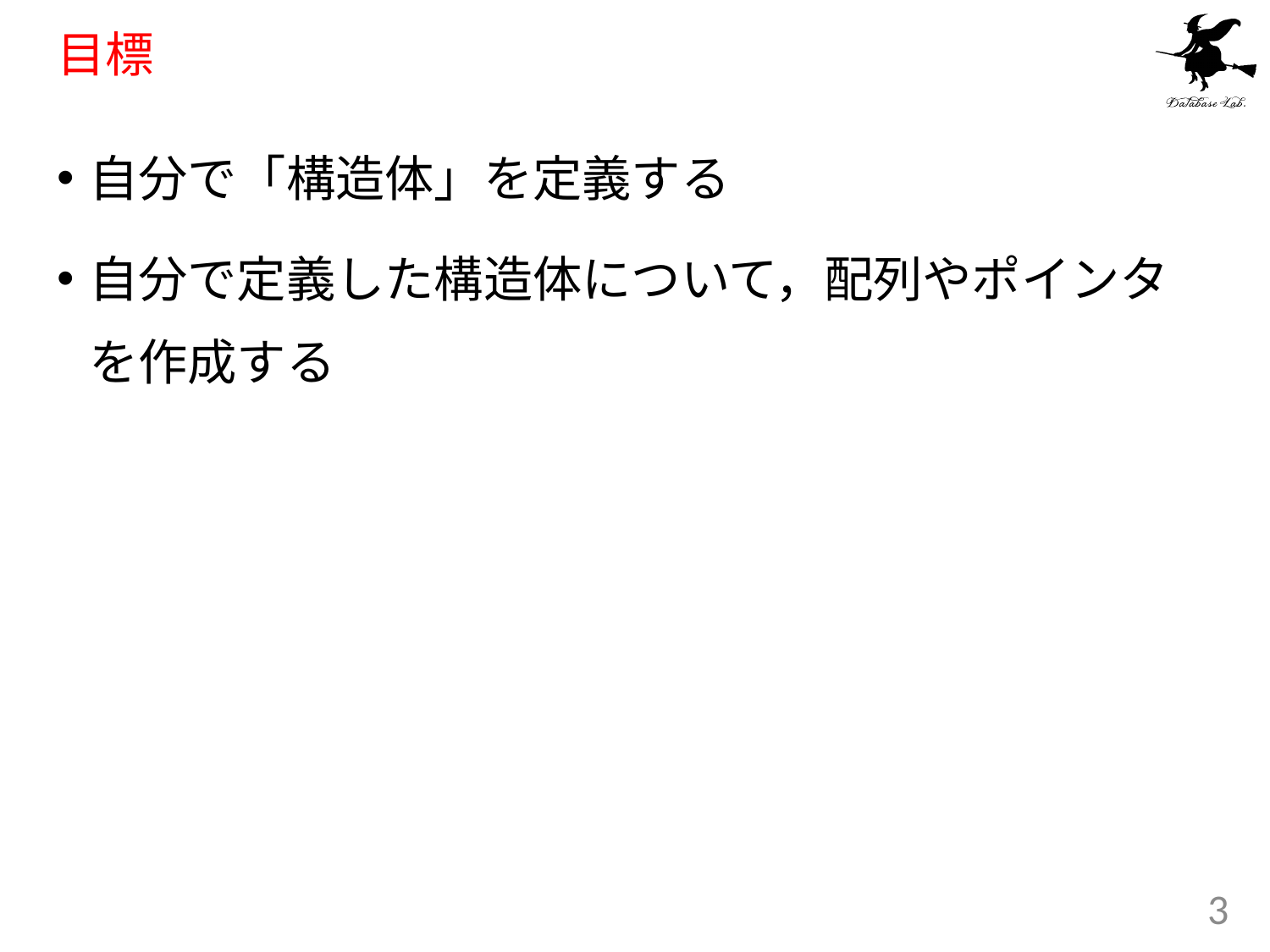

# 目標
自分で「構造体」を定義する
自分で定義した構造体について，配列やポインタを作成する
3